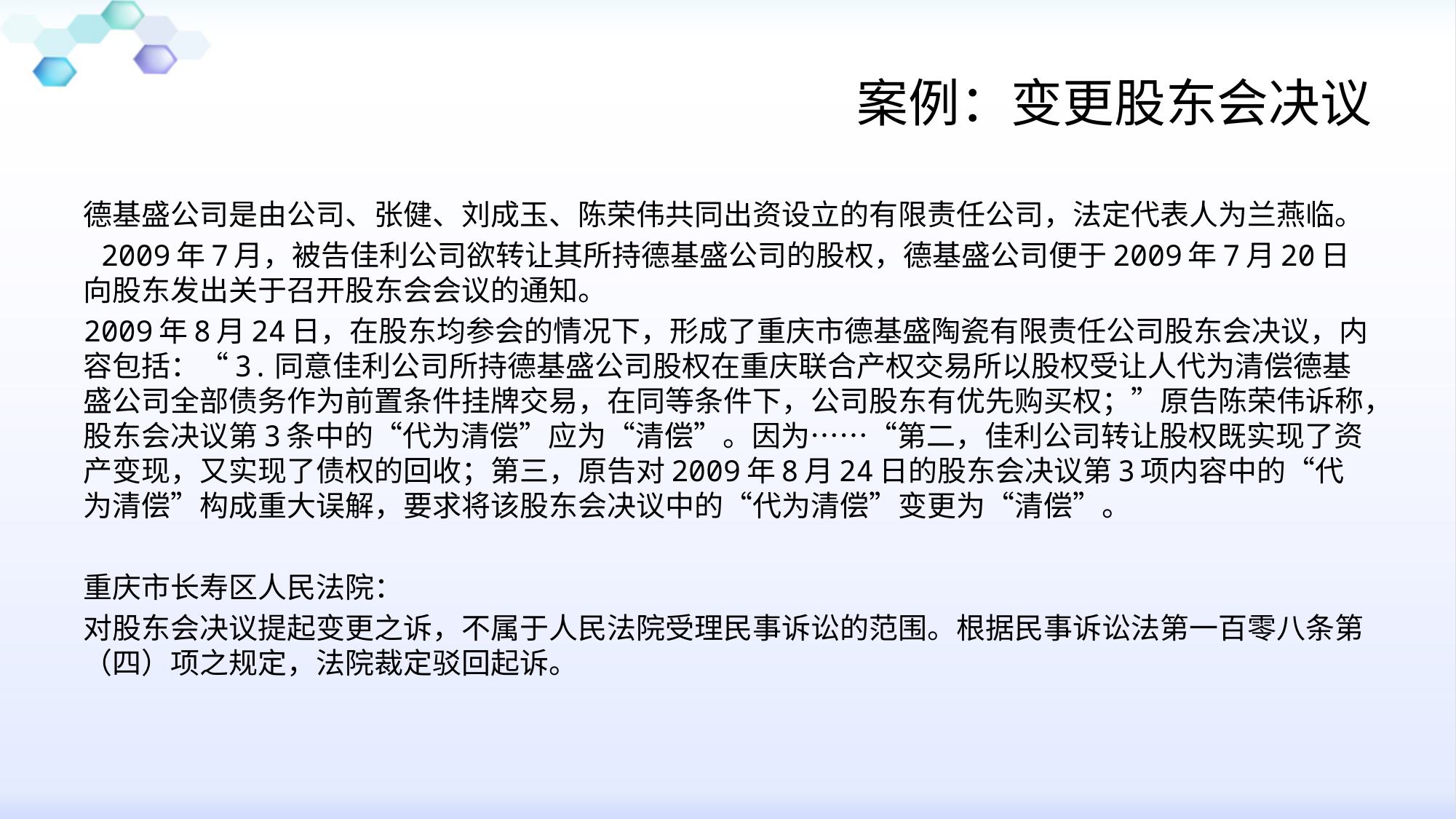

# 案例：变更股东会决议
德基盛公司是由公司、张健、刘成玉、陈荣伟共同出资设立的有限责任公司，法定代表人为兰燕临。
 2009年7月，被告佳利公司欲转让其所持德基盛公司的股权，德基盛公司便于2009年7月20日向股东发出关于召开股东会会议的通知。
2009年8月24日，在股东均参会的情况下，形成了重庆市德基盛陶瓷有限责任公司股东会决议，内容包括：“3.同意佳利公司所持德基盛公司股权在重庆联合产权交易所以股权受让人代为清偿德基盛公司全部债务作为前置条件挂牌交易，在同等条件下，公司股东有优先购买权；”原告陈荣伟诉称，股东会决议第3条中的“代为清偿”应为“清偿”。因为……“第二，佳利公司转让股权既实现了资产变现，又实现了债权的回收；第三，原告对2009年8月24日的股东会决议第3项内容中的“代为清偿”构成重大误解，要求将该股东会决议中的“代为清偿”变更为“清偿”。

重庆市长寿区人民法院：
对股东会决议提起变更之诉，不属于人民法院受理民事诉讼的范围。根据民事诉讼法第一百零八条第（四）项之规定，法院裁定驳回起诉。